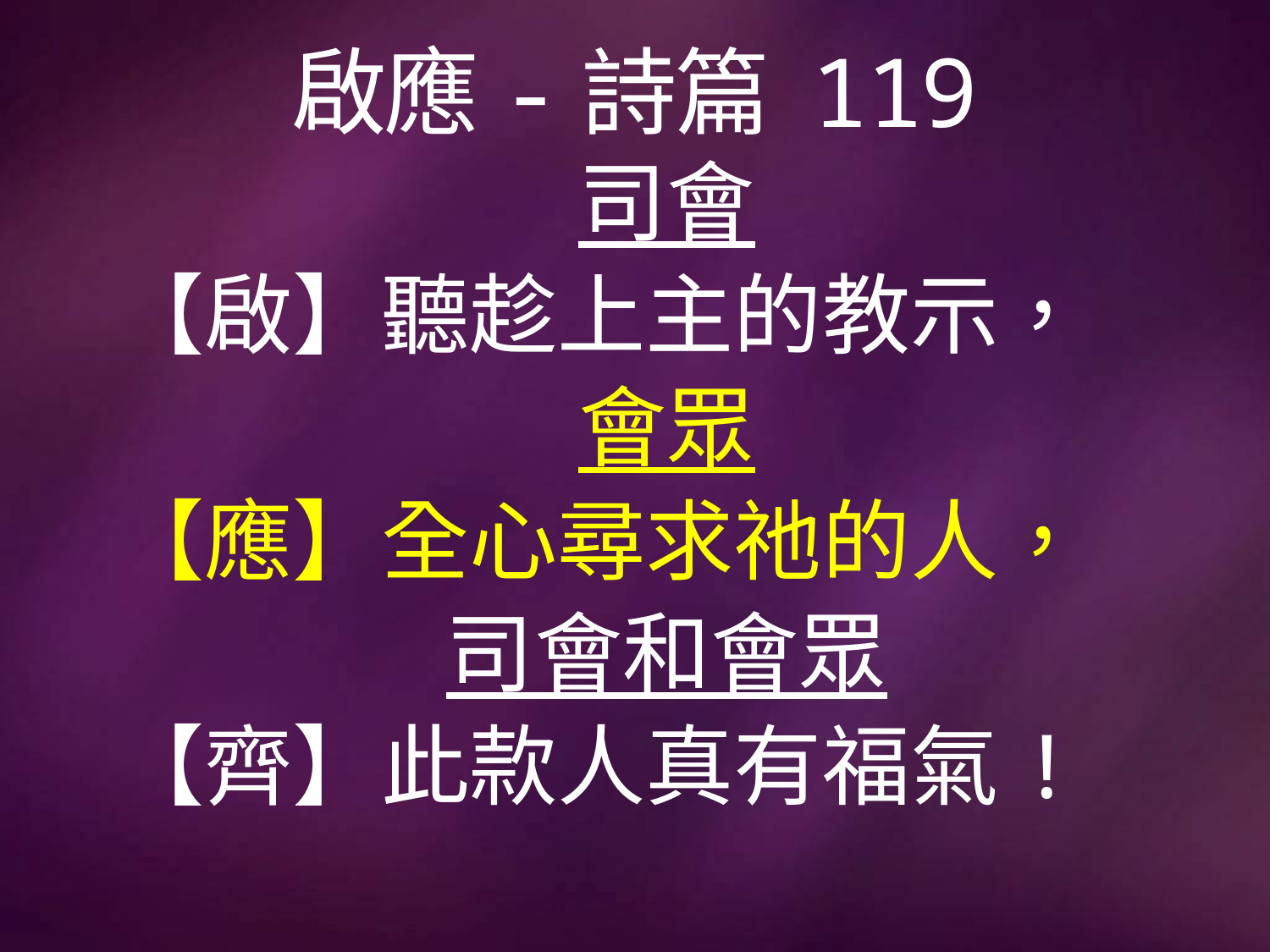

# 啟應-詩篇 119
司會
【啟】聽趁上主的教示，
會眾
【應】全心尋求祂的人，
司會和會眾
【齊】此款人真有福氣!